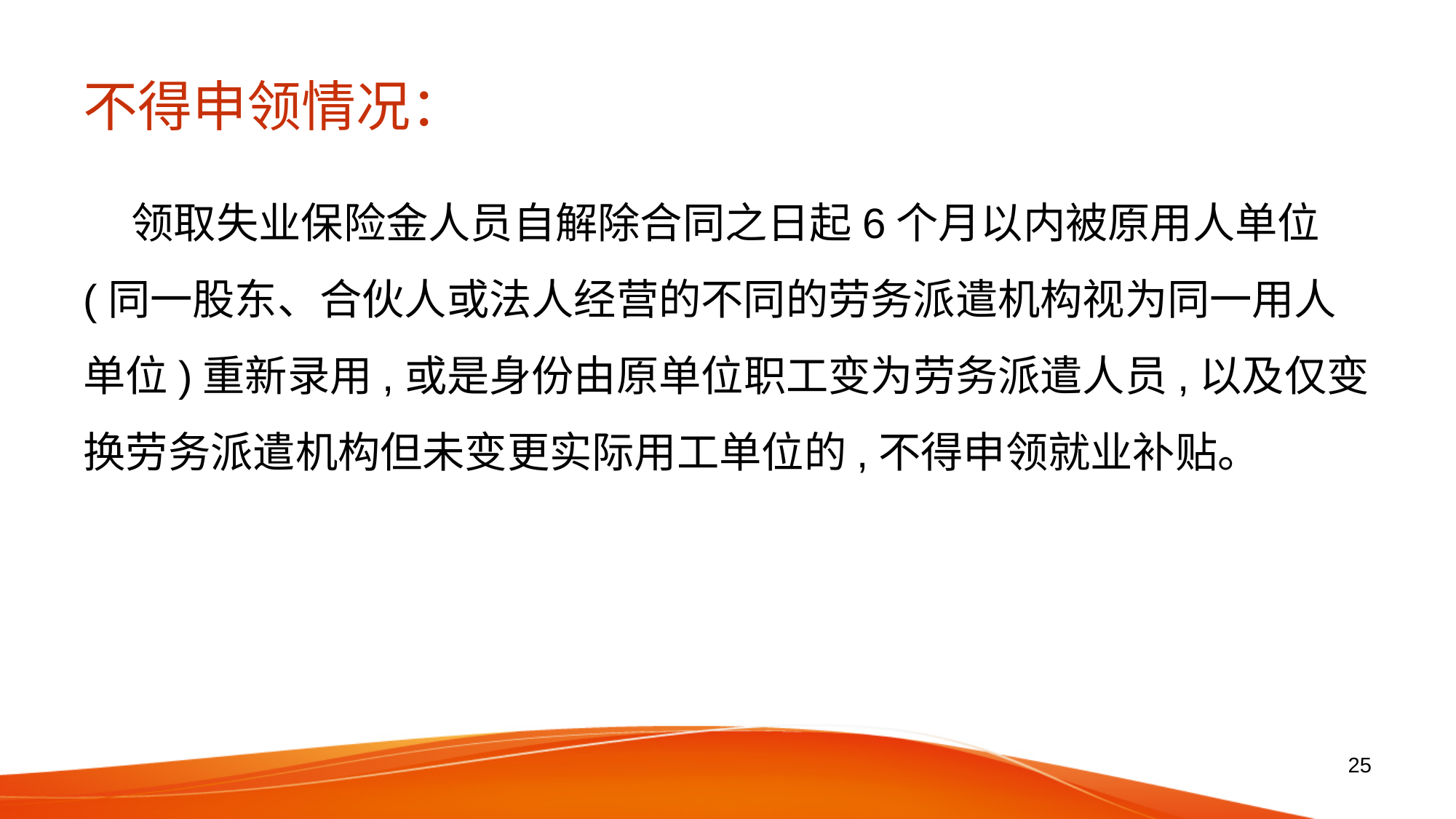

# 不得申领情况：
    领取失业保险金人员自解除合同之日起6个月以内被原用人单位(同一股东、合伙人或法人经营的不同的劳务派遣机构视为同一用人单位)重新录用,或是身份由原单位职工变为劳务派遣人员,以及仅变换劳务派遣机构但未变更实际用工单位的,不得申领就业补贴。
25